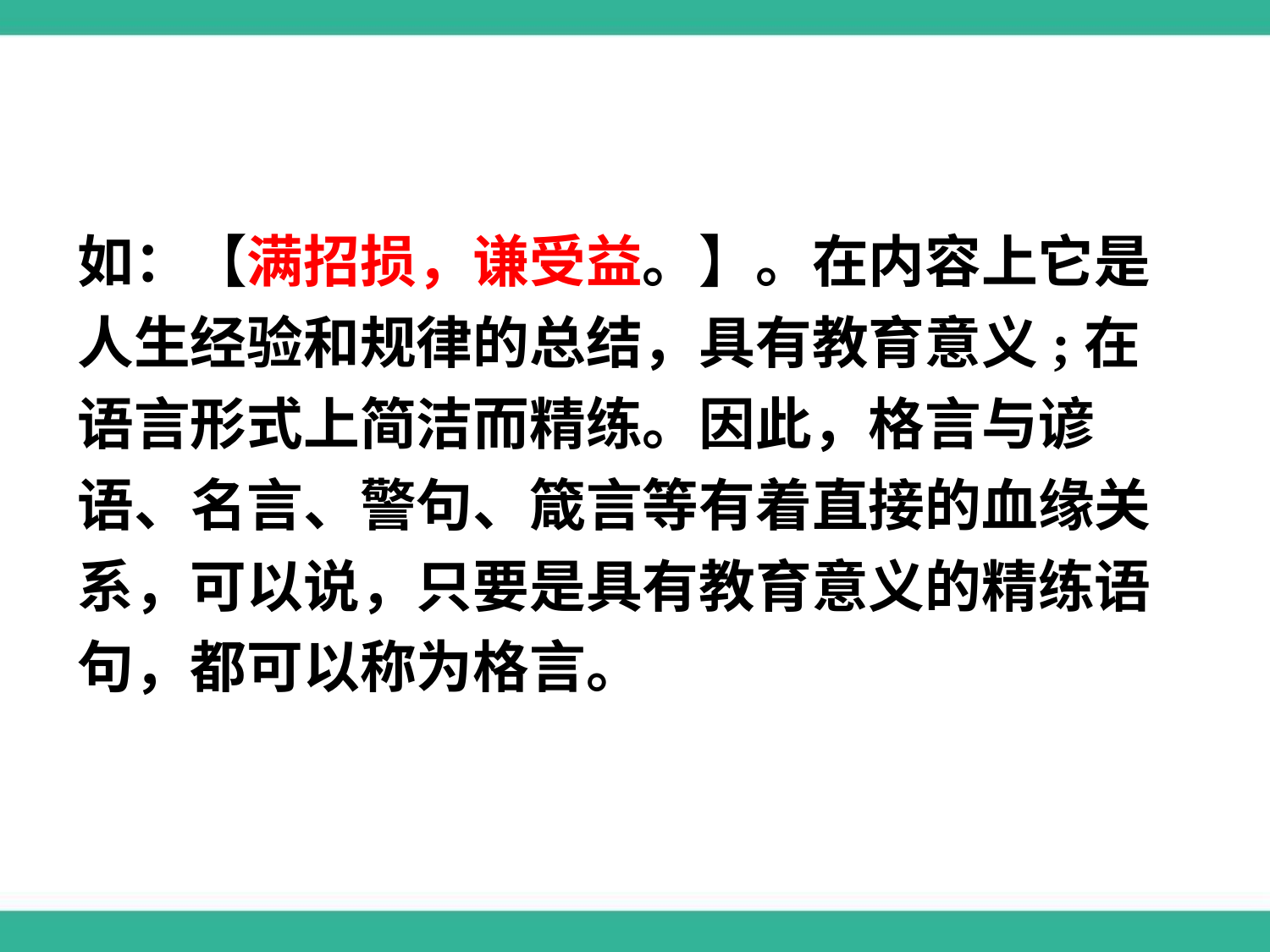

如：【满招损，谦受益。】。在内容上它是人生经验和规律的总结，具有教育意义;在语言形式上简洁而精练。因此，格言与谚语、名言、警句、箴言等有着直接的血缘关系，可以说，只要是具有教育意义的精练语句，都可以称为格言。